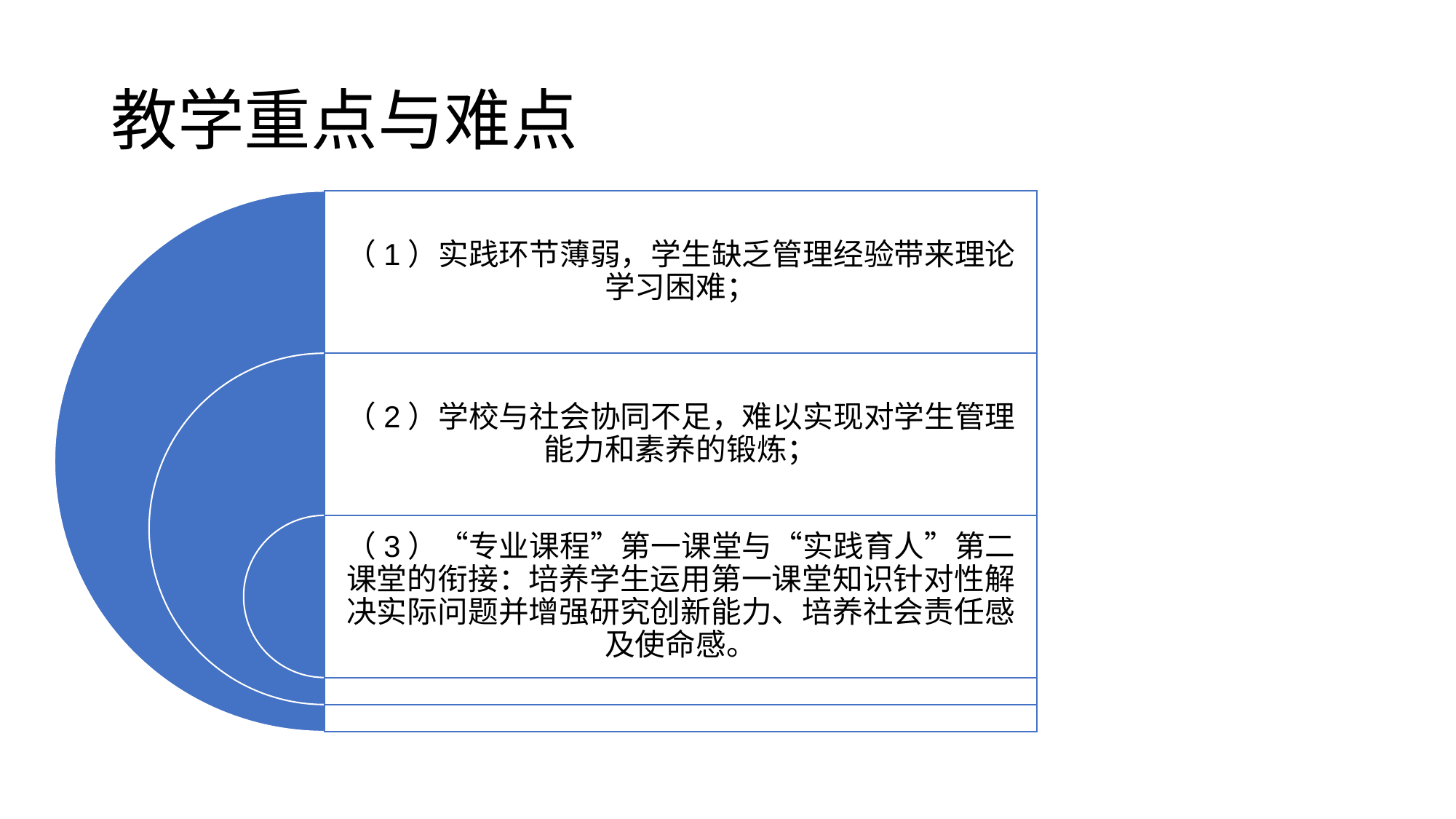

# 教学重点与难点
（1）实践环节薄弱，学生缺乏管理经验带来理论学习困难；
（2）学校与社会协同不足，难以实现对学生管理能力和素养的锻炼；
（3）“专业课程”第一课堂与“实践育人”第二课堂的衔接：培养学生运用第一课堂知识针对性解决实际问题并增强研究创新能力、培养社会责任感及使命感。